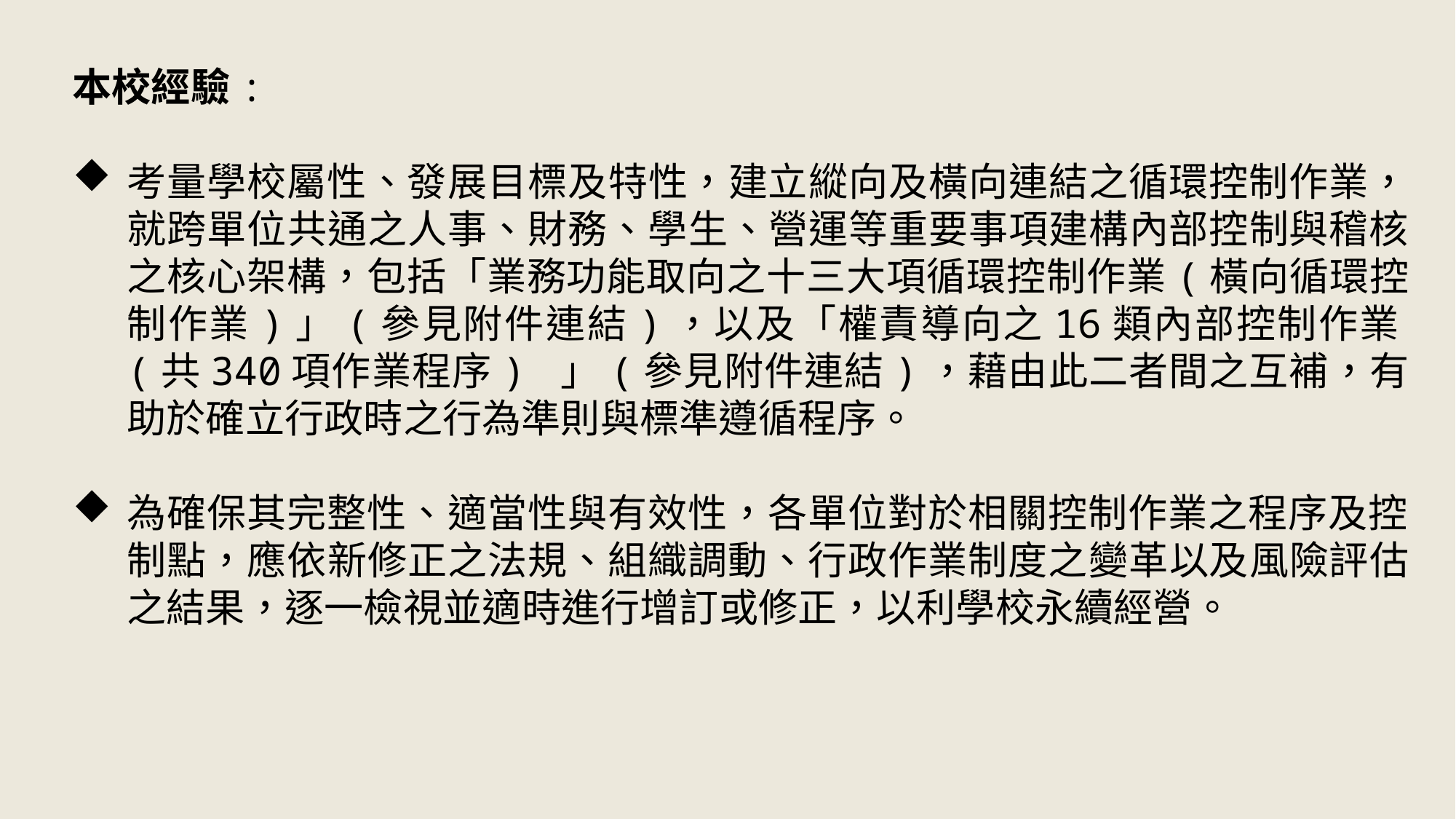

本校經驗:

考量學校屬性、發展目標及特性，建立縱向及橫向連結之循環控制作業，就跨單位共通之人事、財務、學生、營運等重要事項建構內部控制與稽核之核心架構，包括「業務功能取向之十三大項循環控制作業(橫向循環控制作業)」(參見附件連結)，以及「權責導向之16類內部控制作業(共340項作業程序) 」(參見附件連結)，藉由此二者間之互補，有助於確立行政時之行為準則與標準遵循程序。

為確保其完整性、適當性與有效性，各單位對於相關控制作業之程序及控制點，應依新修正之法規、組織調動、行政作業制度之變革以及風險評估之結果，逐一檢視並適時進行增訂或修正，以利學校永續經營。